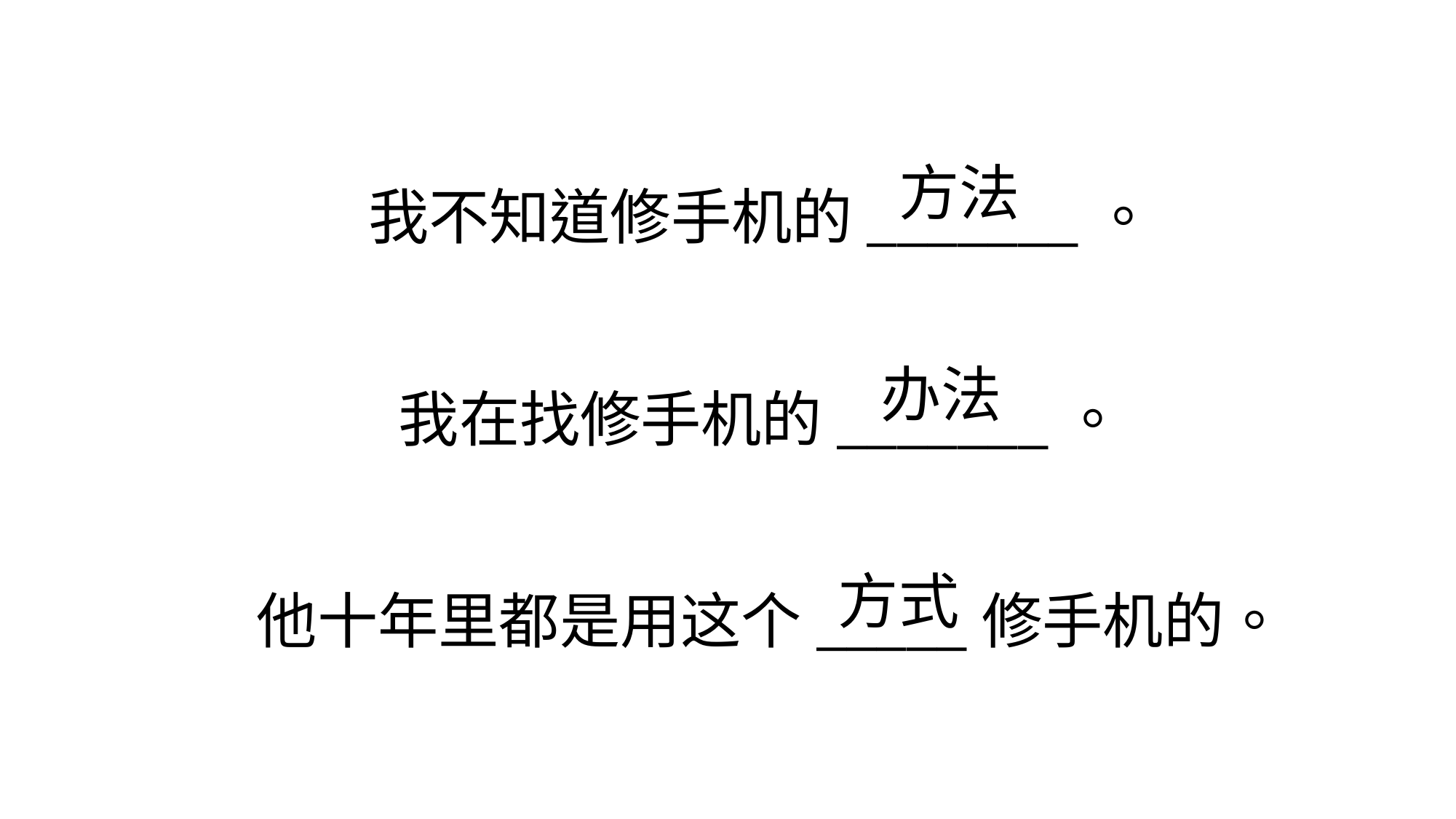

方法
我不知道修手机的_______。
办法
我在找修手机的_______。
方式
他十年里都是用这个_____修手机的。